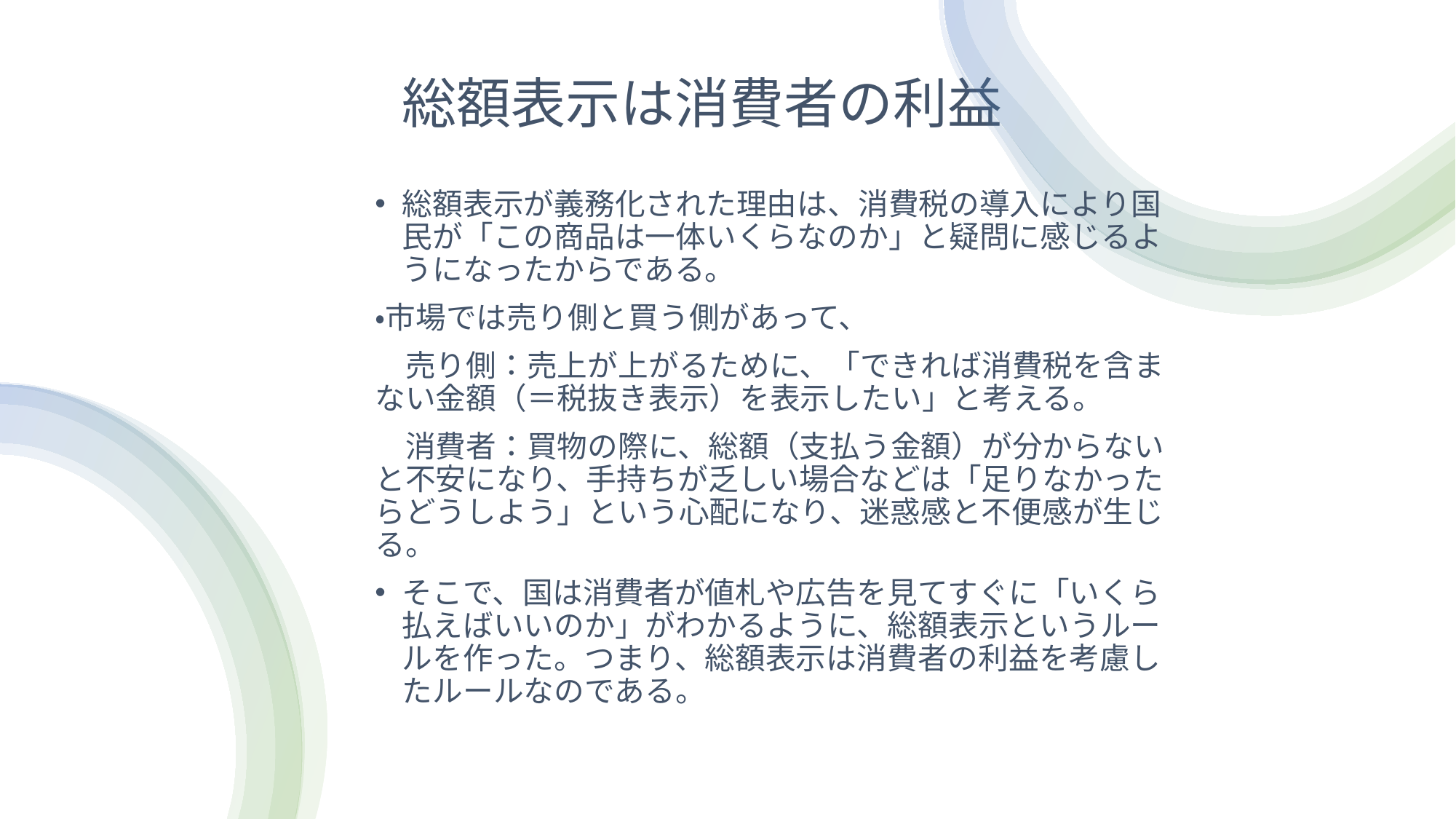

# 総額表示は消費者の利益
総額表示が義務化された理由は、消費税の導入により国民が「この商品は一体いくらなのか」と疑問に感じるようになったからである。
・市場では売り側と買う側があって、
　売り側：売上が上がるために、「できれば消費税を含まない金額（＝税抜き表示）を表示したい」と考える。
　消費者：買物の際に、総額（支払う金額）が分からないと不安になり、手持ちが乏しい場合などは「足りなかったらどうしよう」という心配になり、迷惑感と不便感が生じる。
そこで、国は消費者が値札や広告を見てすぐに「いくら払えばいいのか」がわかるように、総額表示というルールを作った。つまり、総額表示は消費者の利益を考慮したルールなのである。